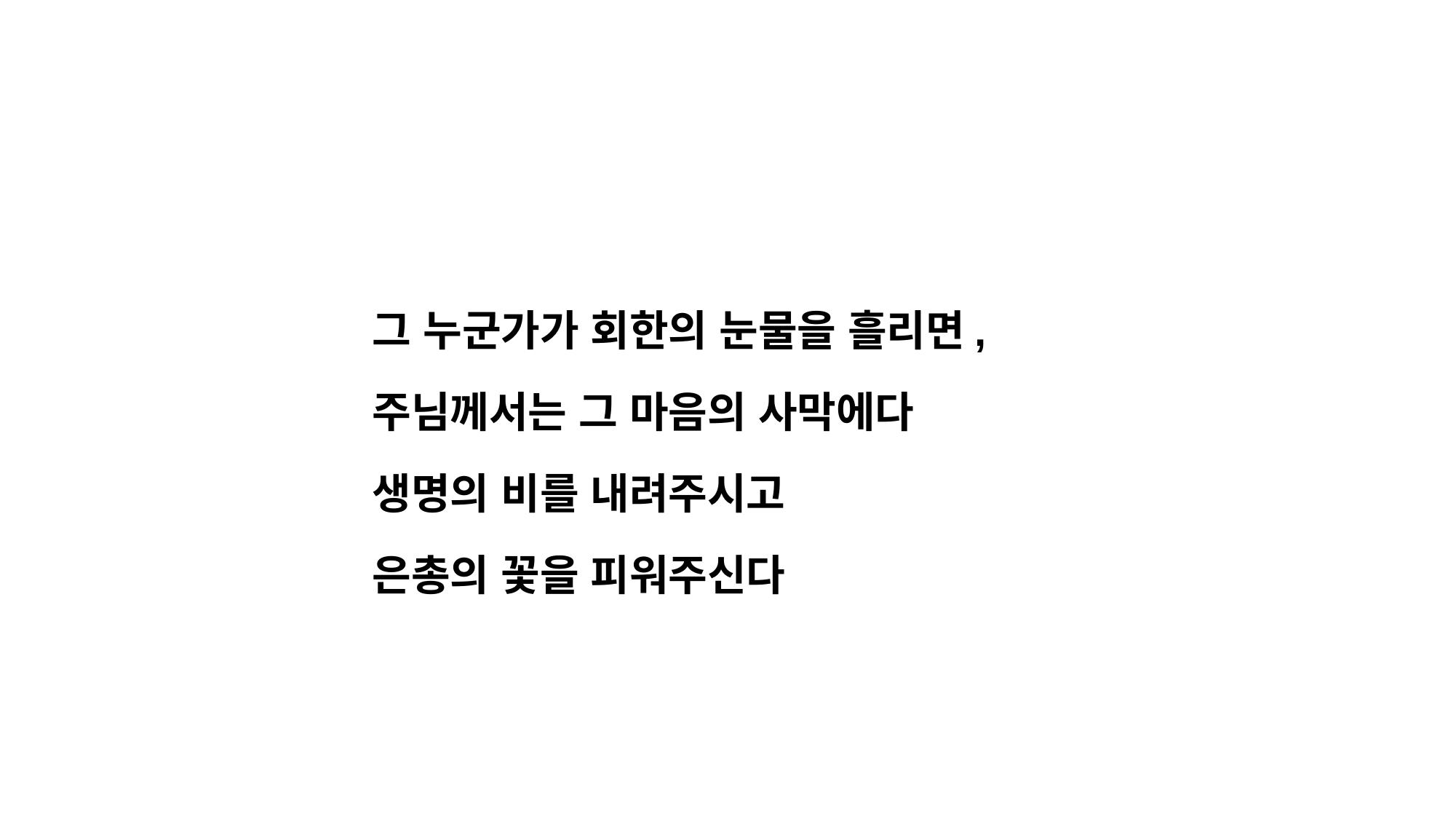

그 누군가가 회한의 눈물을 흘리면,
주님께서는 그 마음의 사막에다
생명의 비를 내려주시고
은총의 꽃을 피워주신다